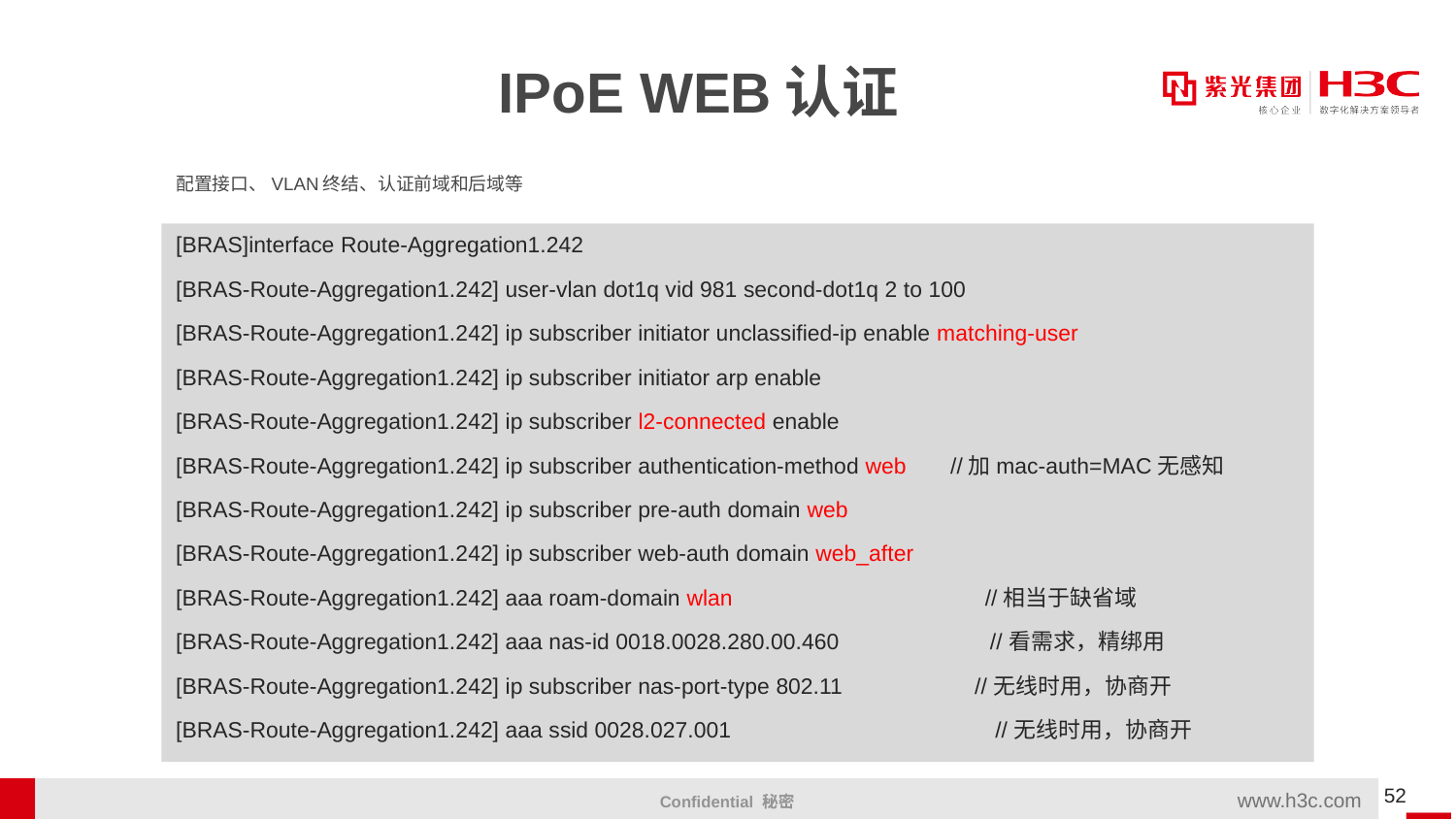

# IPoE WEB认证

配置接口、VLAN终结、认证前域和后域等
[BRAS]interface Route-Aggregation1.242
[BRAS-Route-Aggregation1.242] user-vlan dot1q vid 981 second-dot1q 2 to 100
[BRAS-Route-Aggregation1.242] ip subscriber initiator unclassified-ip enable matching-user
[BRAS-Route-Aggregation1.242] ip subscriber initiator arp enable
[BRAS-Route-Aggregation1.242] ip subscriber l2-connected enable
[BRAS-Route-Aggregation1.242] ip subscriber authentication-method web       //加mac-auth=MAC无感知
[BRAS-Route-Aggregation1.242] ip subscriber pre-auth domain web
[BRAS-Route-Aggregation1.242] ip subscriber web-auth domain web_after
[BRAS-Route-Aggregation1.242] aaa roam-domain wlan                                        //相当于缺省域
[BRAS-Route-Aggregation1.242] aaa nas-id 0018.0028.280.00.460                        //看需求，精绑用
[BRAS-Route-Aggregation1.242] ip subscriber nas-port-type 802.11                     //无线时用，协商开
[BRAS-Route-Aggregation1.242] aaa ssid 0028.027.001                                          //无线时用，协商开